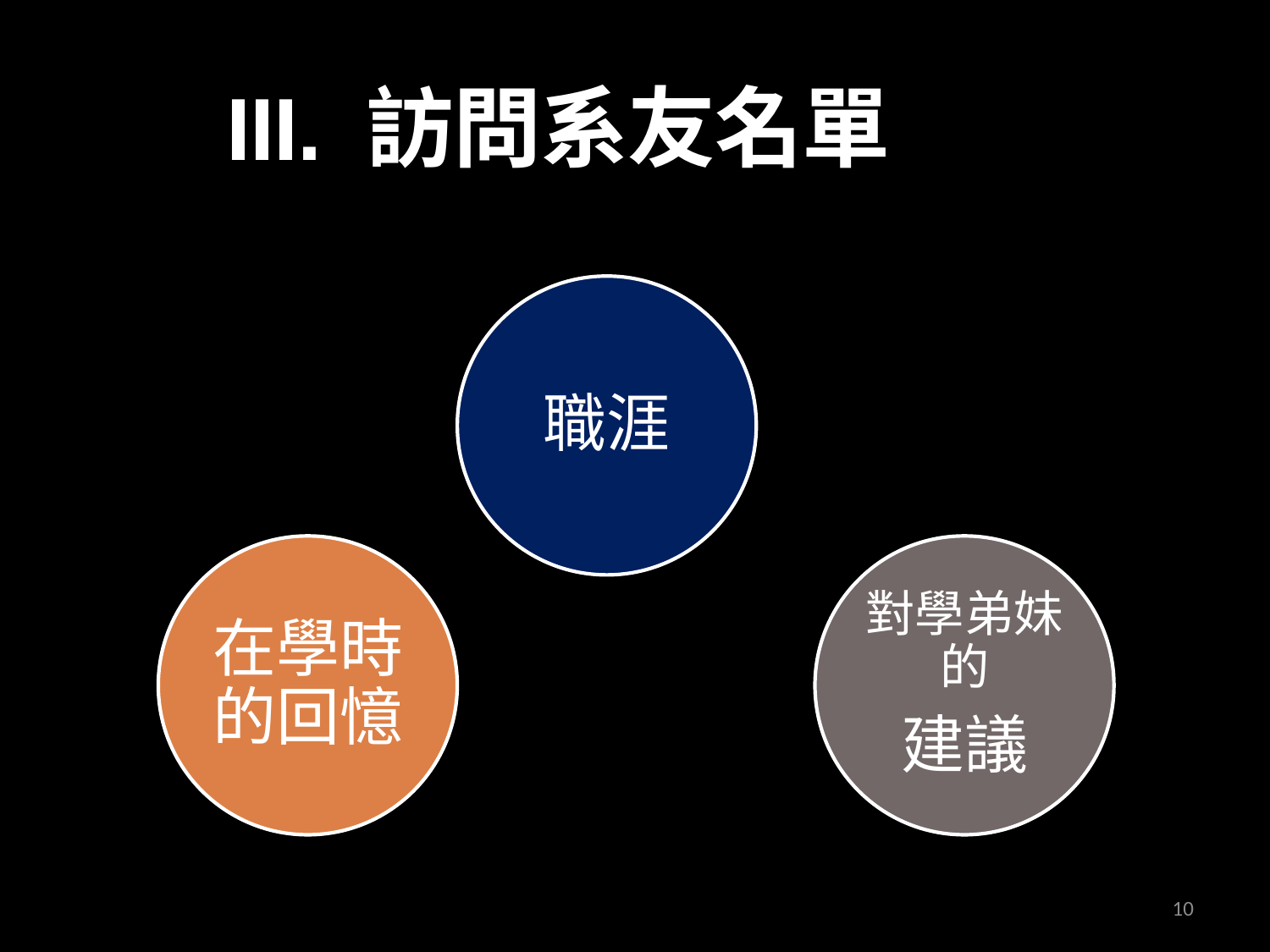

III. 訪問系友名單
職涯
在學時的回憶
對學弟妹的
建議
10